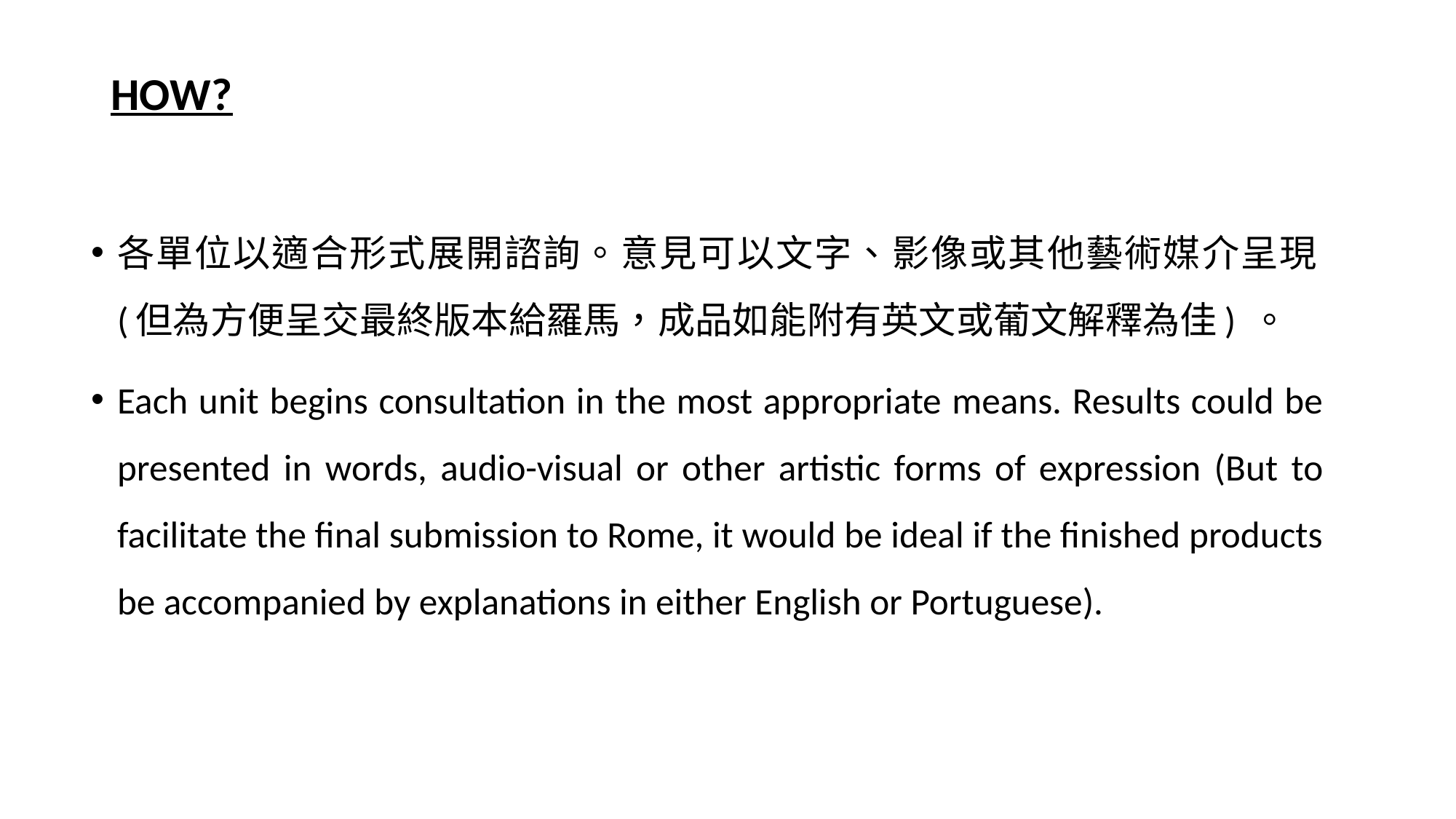

# HOW?
各單位以適合形式展開諮詢。意見可以文字、影像或其他藝術媒介呈現(但為方便呈交最終版本給羅馬，成品如能附有英文或葡文解釋為佳) 。
Each unit begins consultation in the most appropriate means. Results could be presented in words, audio-visual or other artistic forms of expression (But to facilitate the final submission to Rome, it would be ideal if the finished products be accompanied by explanations in either English or Portuguese).